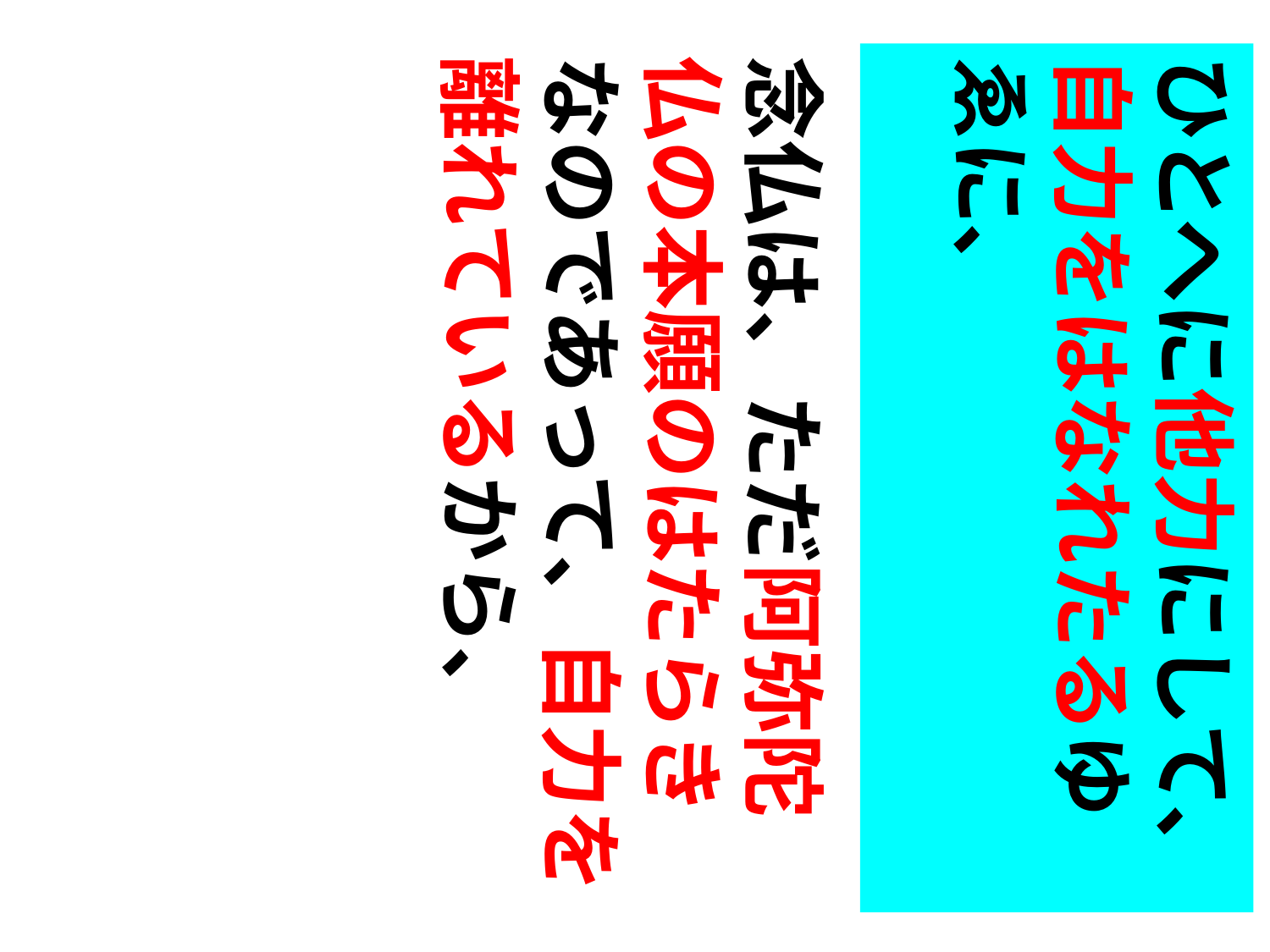

念仏は、ただ阿弥陀仏の本願のはたらきなのであって、自力を離れているから、
ひとへに他力にして、自力をはなれたるゆゑに、